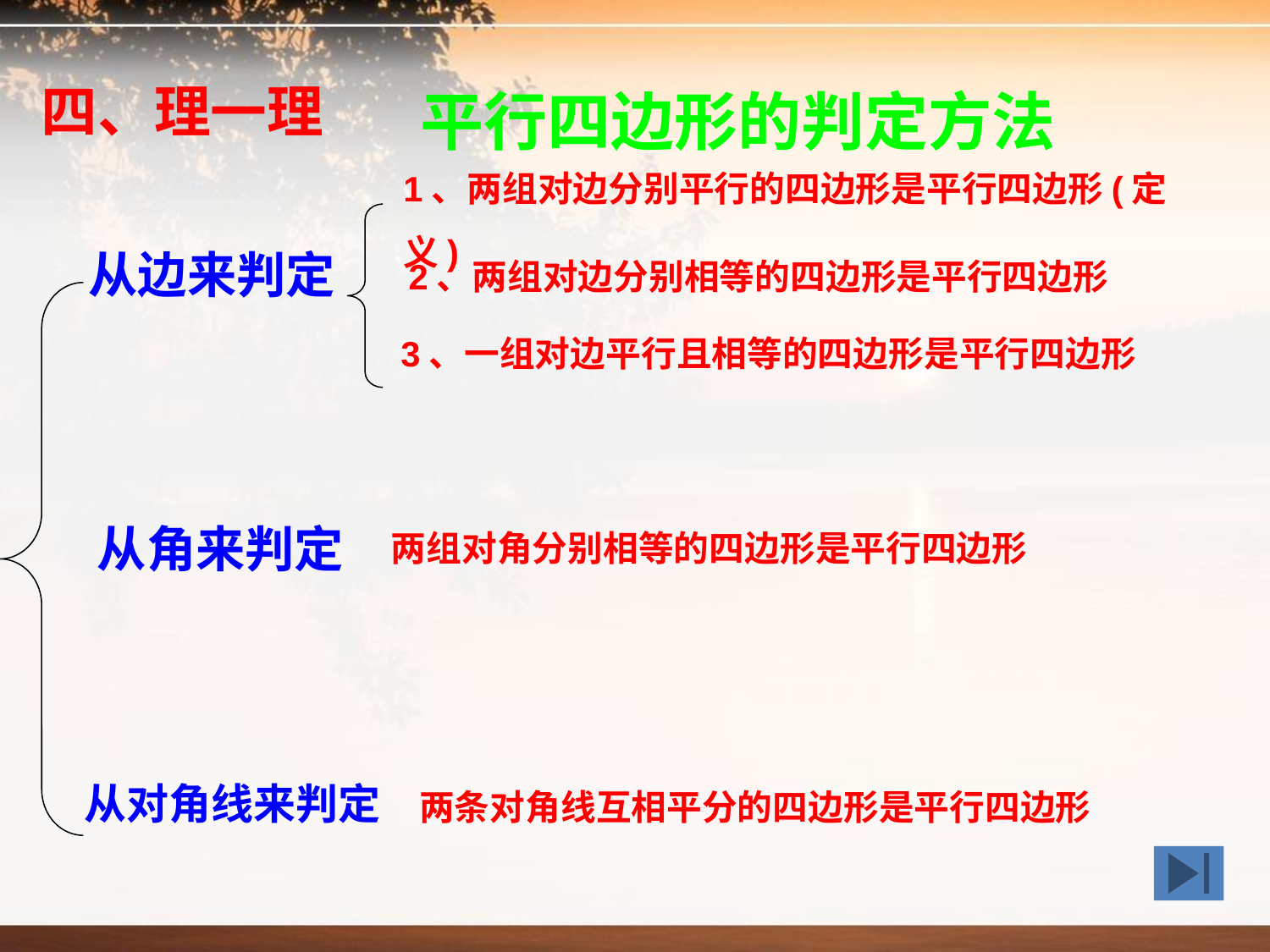

四、理一理
平行四边形的判定方法

1、两组对边分别平行的四边形是平行四边形(定义)

从边来判定
2、两组对边分别相等的四边形是平行四边形

3、一组对边平行且相等的四边形是平行四边形
从角来判定
两组对角分别相等的四边形是平行四边形
从对角线来判定
两条对角线互相平分的四边形是平行四边形